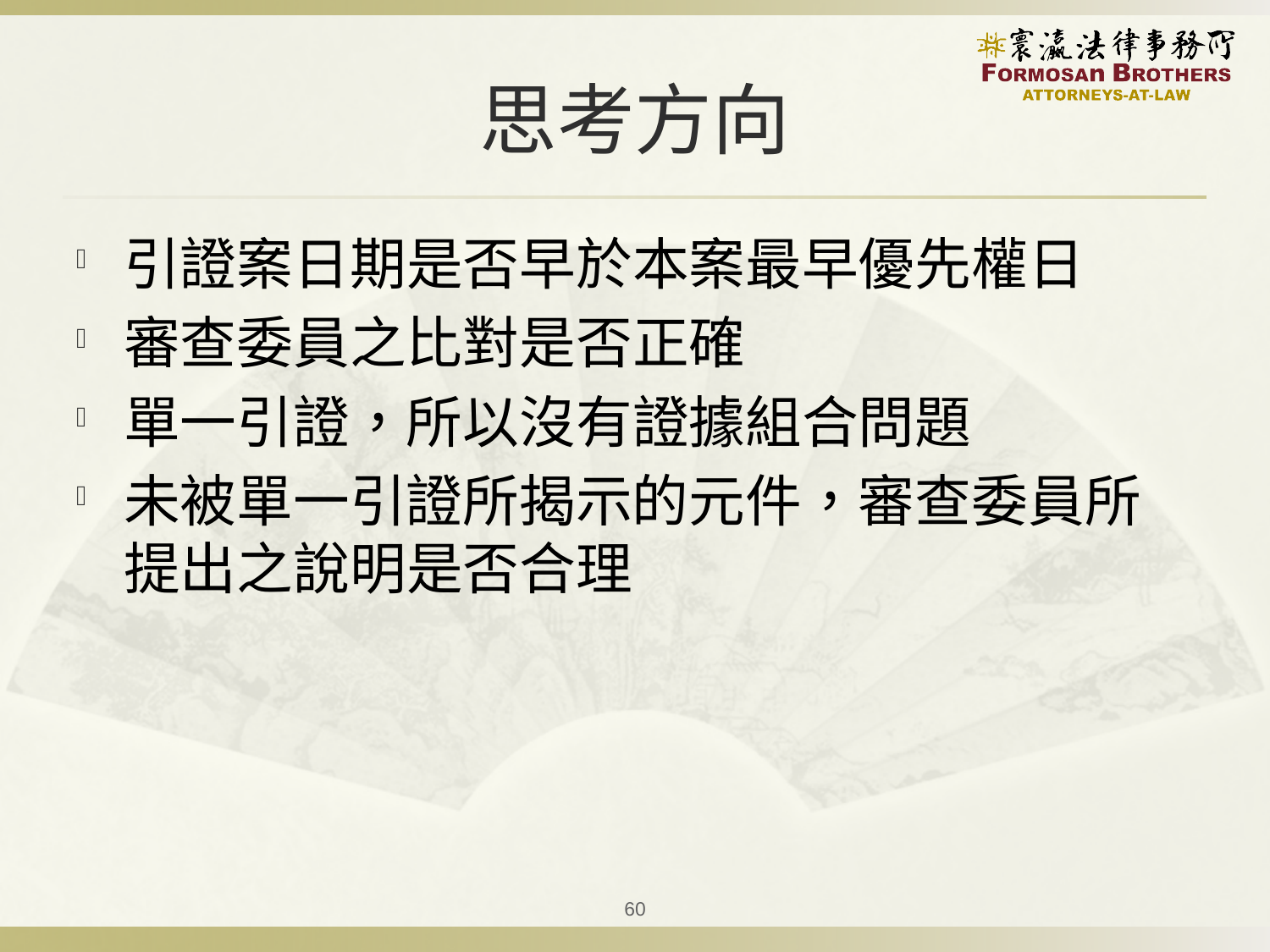

# 思考方向
引證案日期是否早於本案最早優先權日
審查委員之比對是否正確
單一引證，所以沒有證據組合問題
未被單一引證所揭示的元件，審查委員所提出之說明是否合理

60